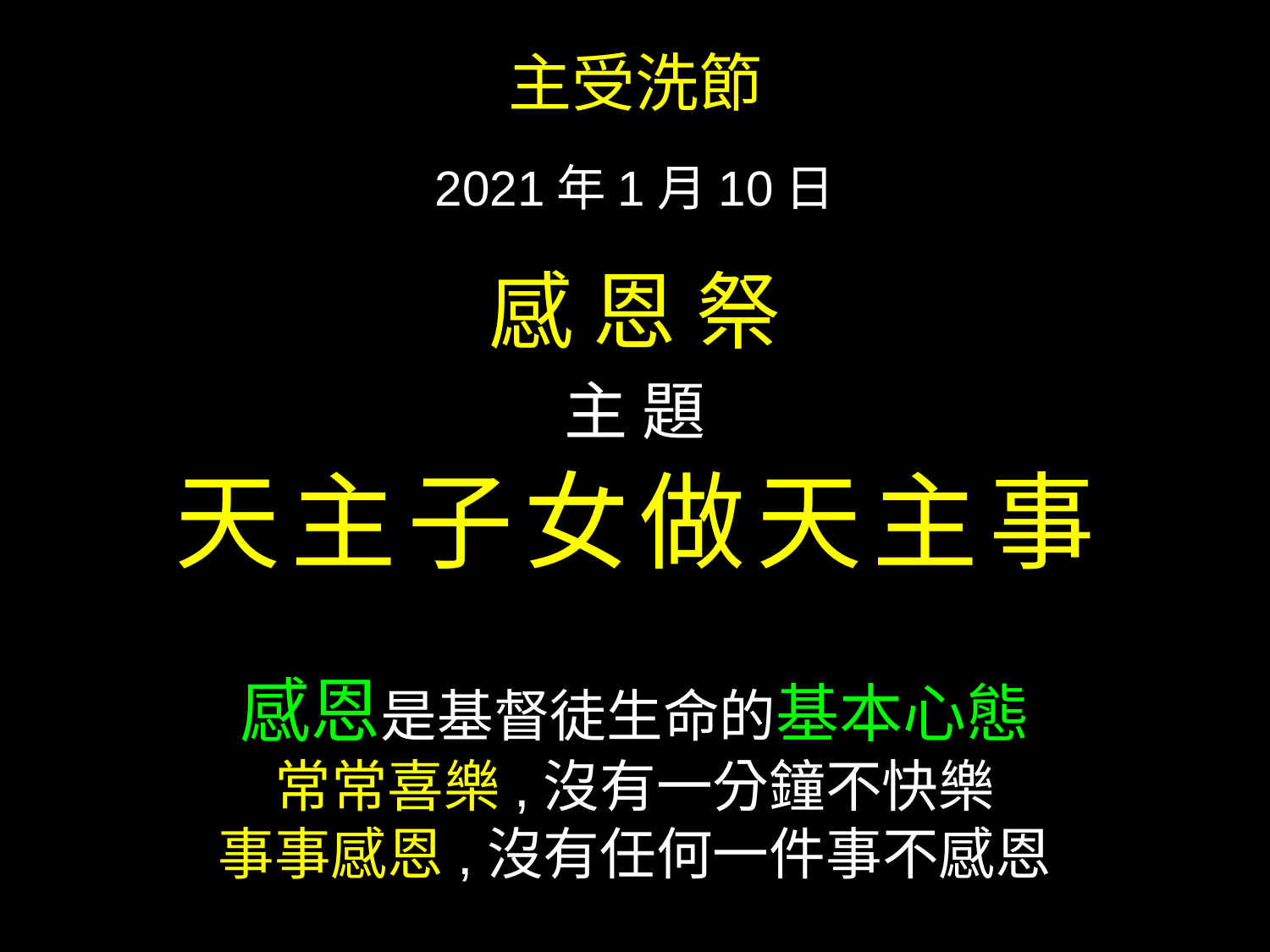

主受洗節

2021年1月10日

感 恩 祭

主 題
天主子女做天主事
感恩是基督徒生命的基本心態
常常喜樂,沒有一分鐘不快樂
事事感恩,沒有任何一件事不感恩